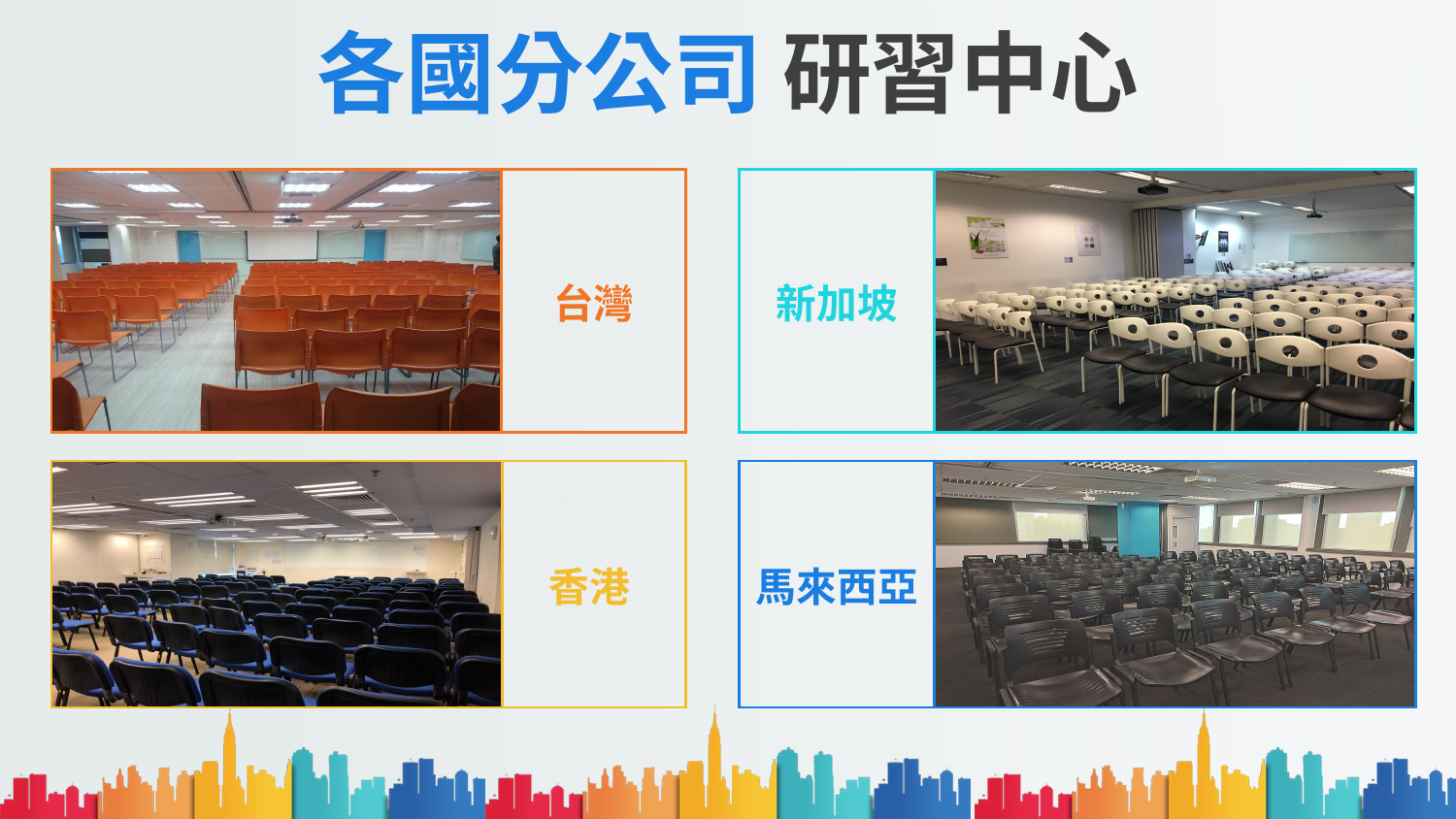

# 各國分公司 研習中心
|  | 台灣 |
| --- | --- |
| 新加坡 |  |
| --- | --- |
|  | 香港 |
| --- | --- |
| 馬來西亞 |  |
| --- | --- |